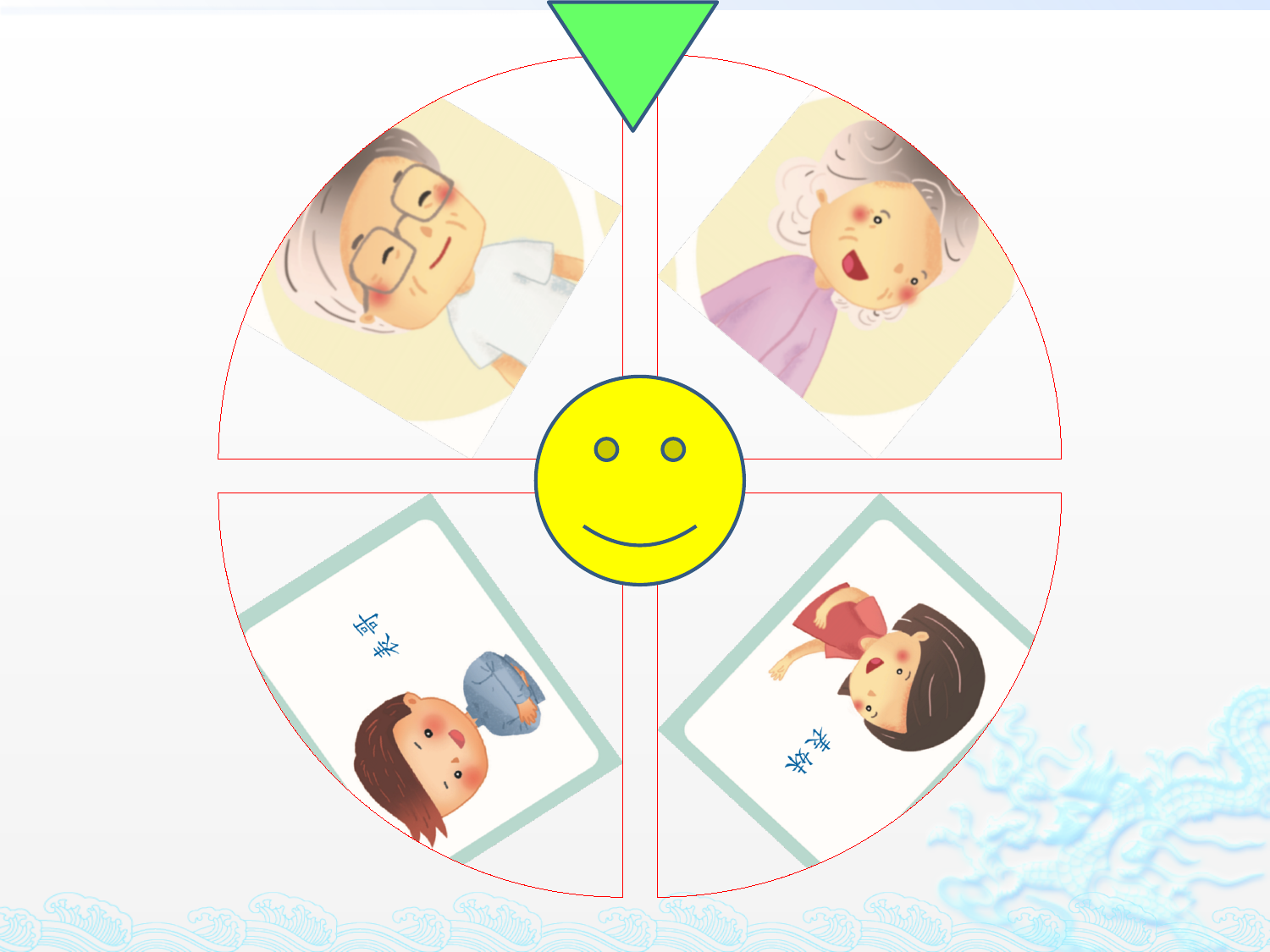

### Chart

| Category | 銷售 |
|---|---|
| 第一季 | 2.0 |
| 第一季 | 2.0 |
| 第二季 | 2.0 |
| 第二季 | 2.0 |